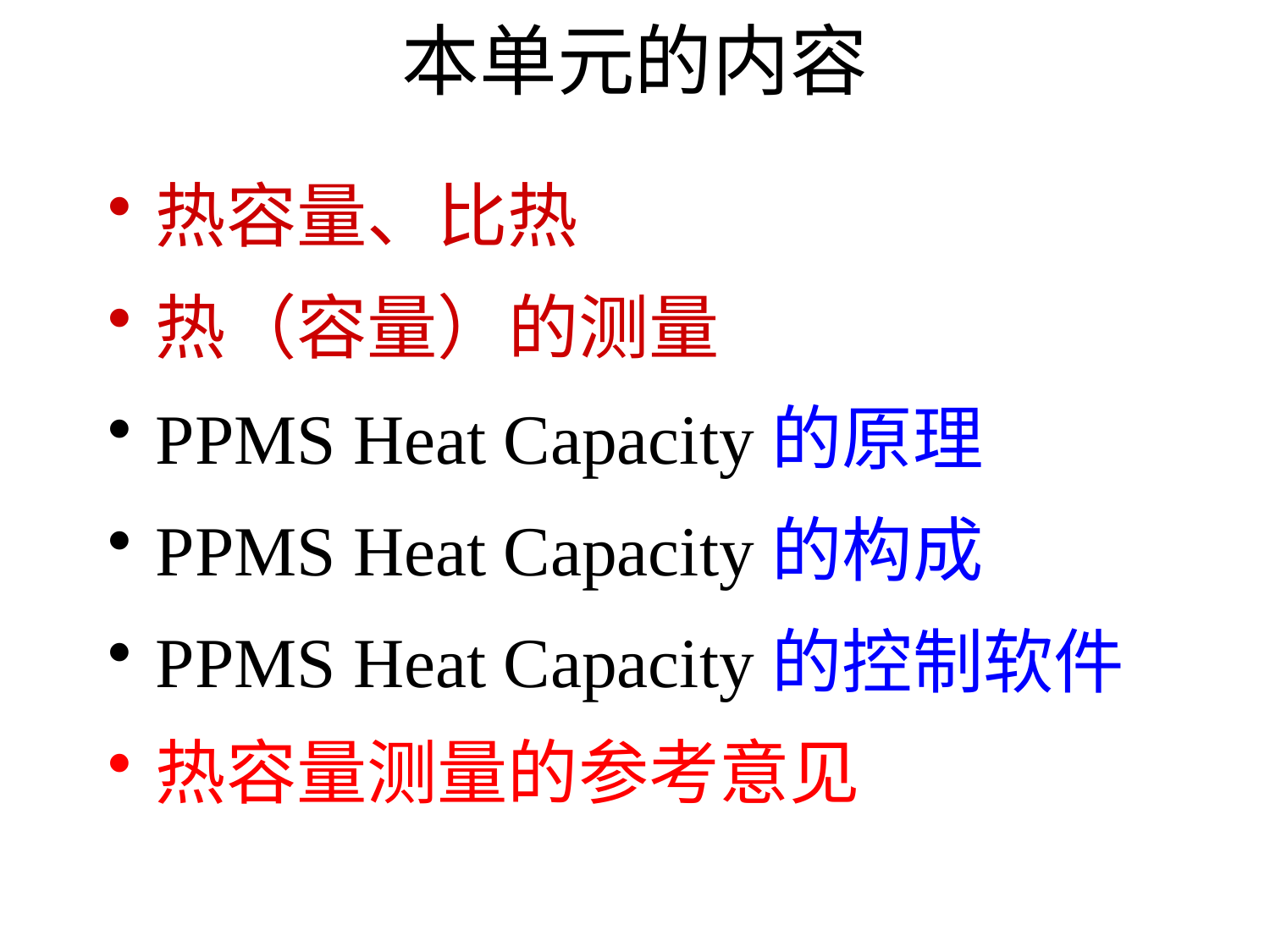

# 本单元的内容
热容量、比热
热（容量）的测量
PPMS Heat Capacity的原理
PPMS Heat Capacity的构成
PPMS Heat Capacity的控制软件
热容量测量的参考意见